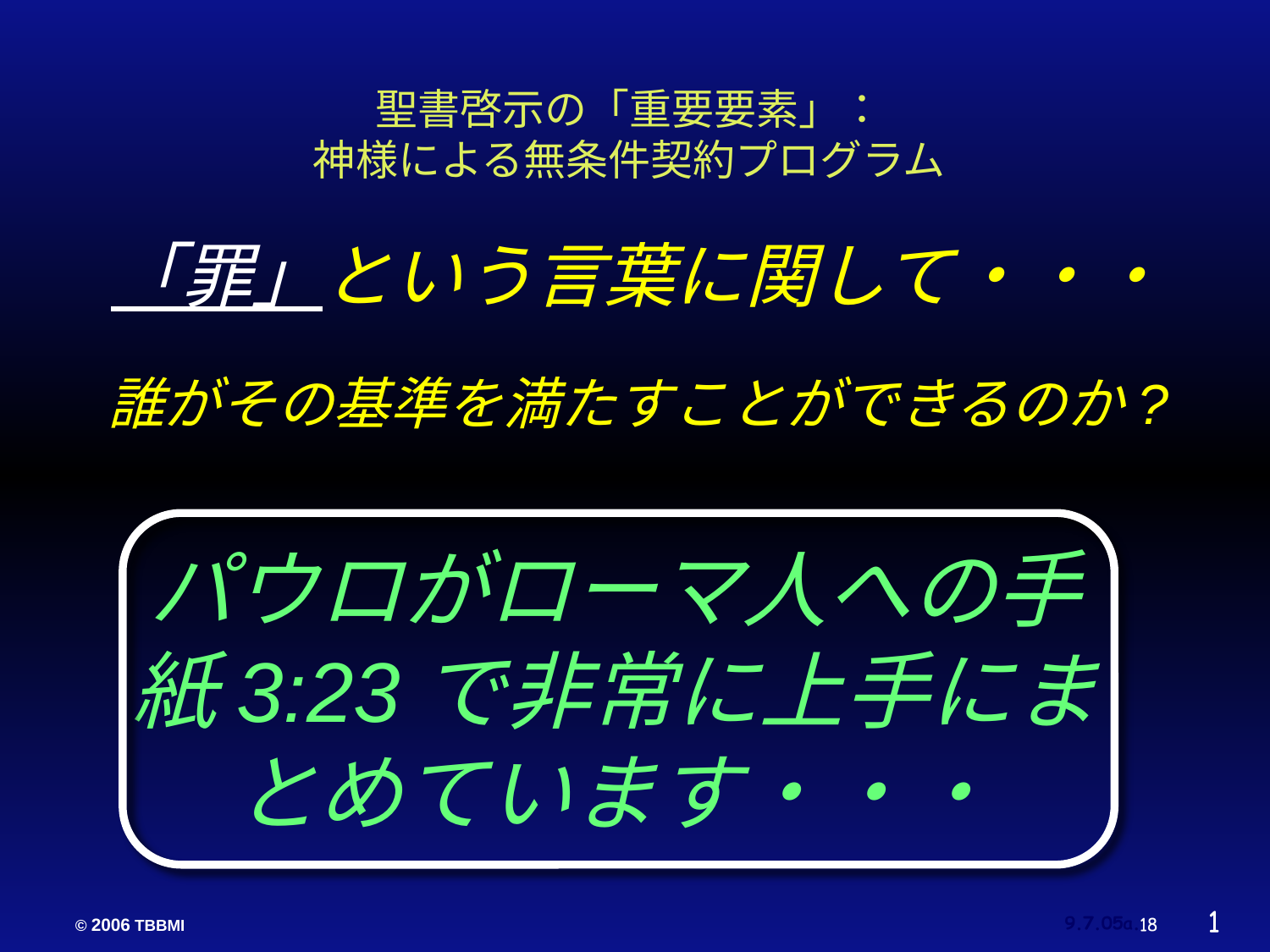

聖書啓示の「重要要素」：
神様による無条件契約プログラム
「罪」という言葉に関して・・・
誰がその基準を満たすことができるのか?

パウロがローマ人への手紙3:23で非常に上手にまとめています・・・

1
18